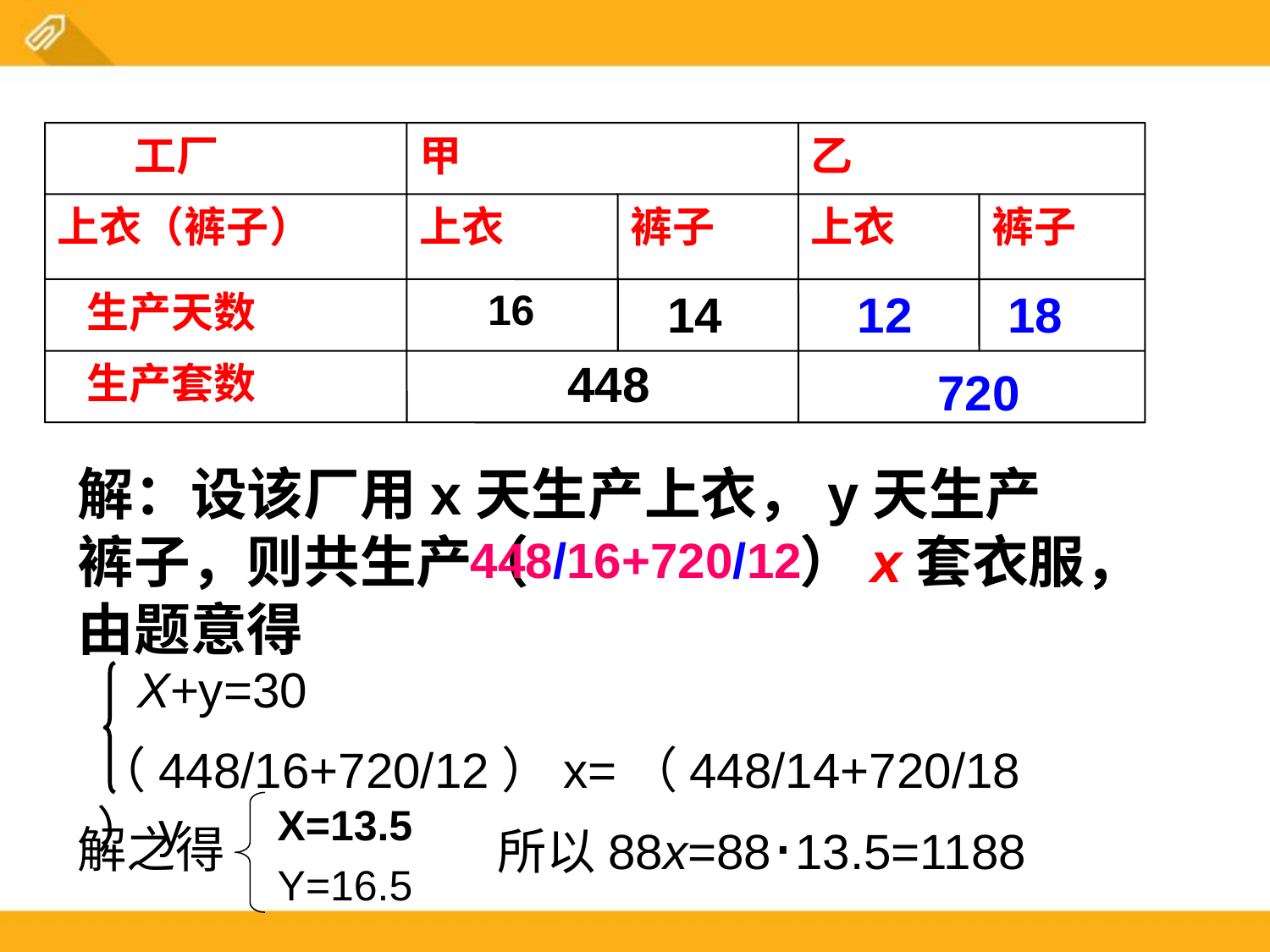

工厂

甲

乙

上衣（裤子）

上衣
裤子

上衣
裤子

  生产天数

  生产套数

16
14
12
18
448
720
解：设该厂用x天生产上衣，y天生产裤子，则共生产（                     ）x套衣服，由题意得
448/16+720/12
X+y=30

（448/16+720/12）x=（448/14+720/18）y

X=13.5
解之得
Y=16.5
所以88x=88·13.5=1188